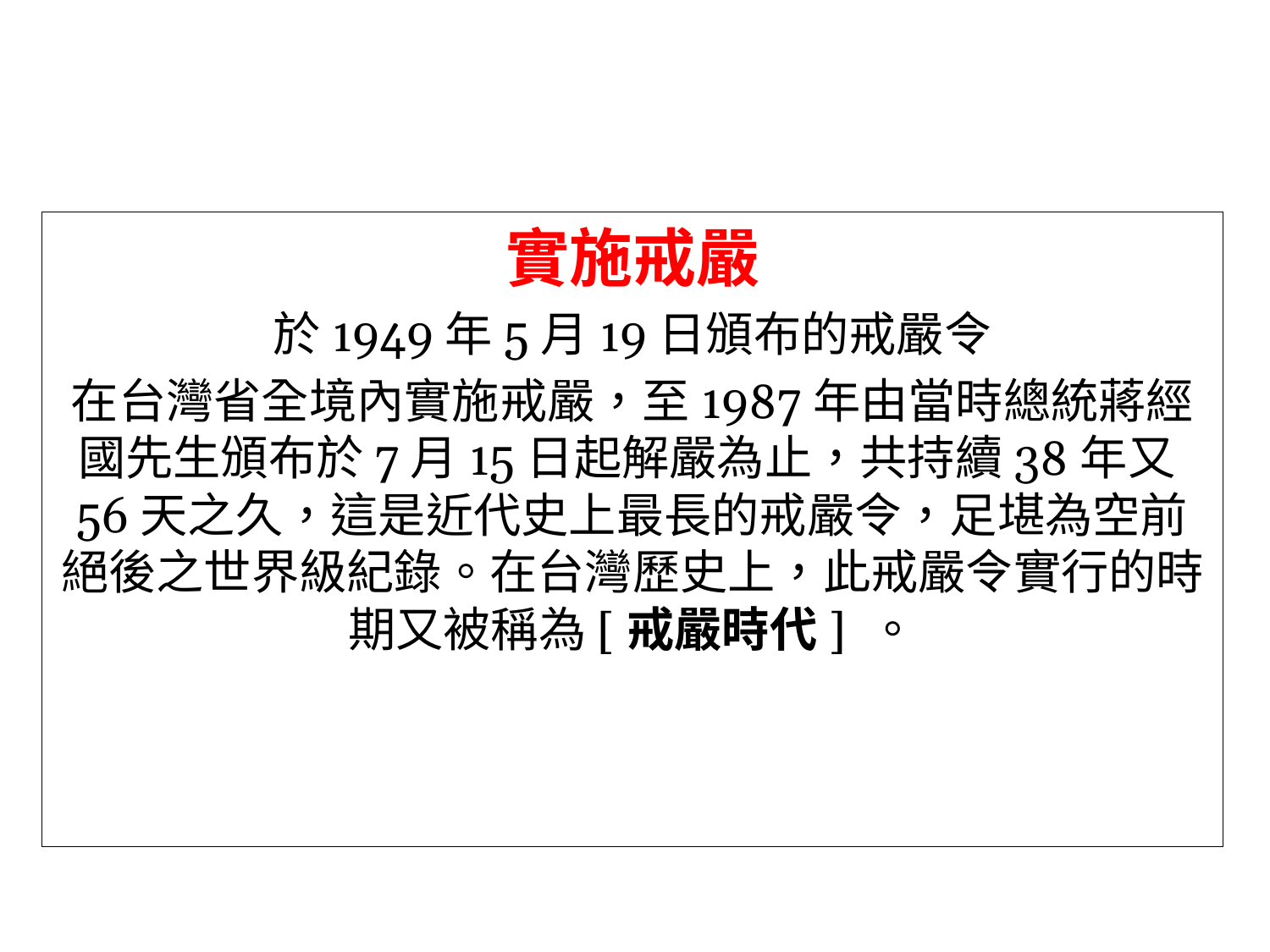

實施戒嚴
於1949年5月19日頒布的戒嚴令
在台灣省全境內實施戒嚴，至1987年由當時總統蔣經國先生頒布於7月15日起解嚴為止，共持續38年又56天之久，這是近代史上最長的戒嚴令，足堪為空前絕後之世界級紀錄。在台灣歷史上，此戒嚴令實行的時期又被稱為[戒嚴時代] 。